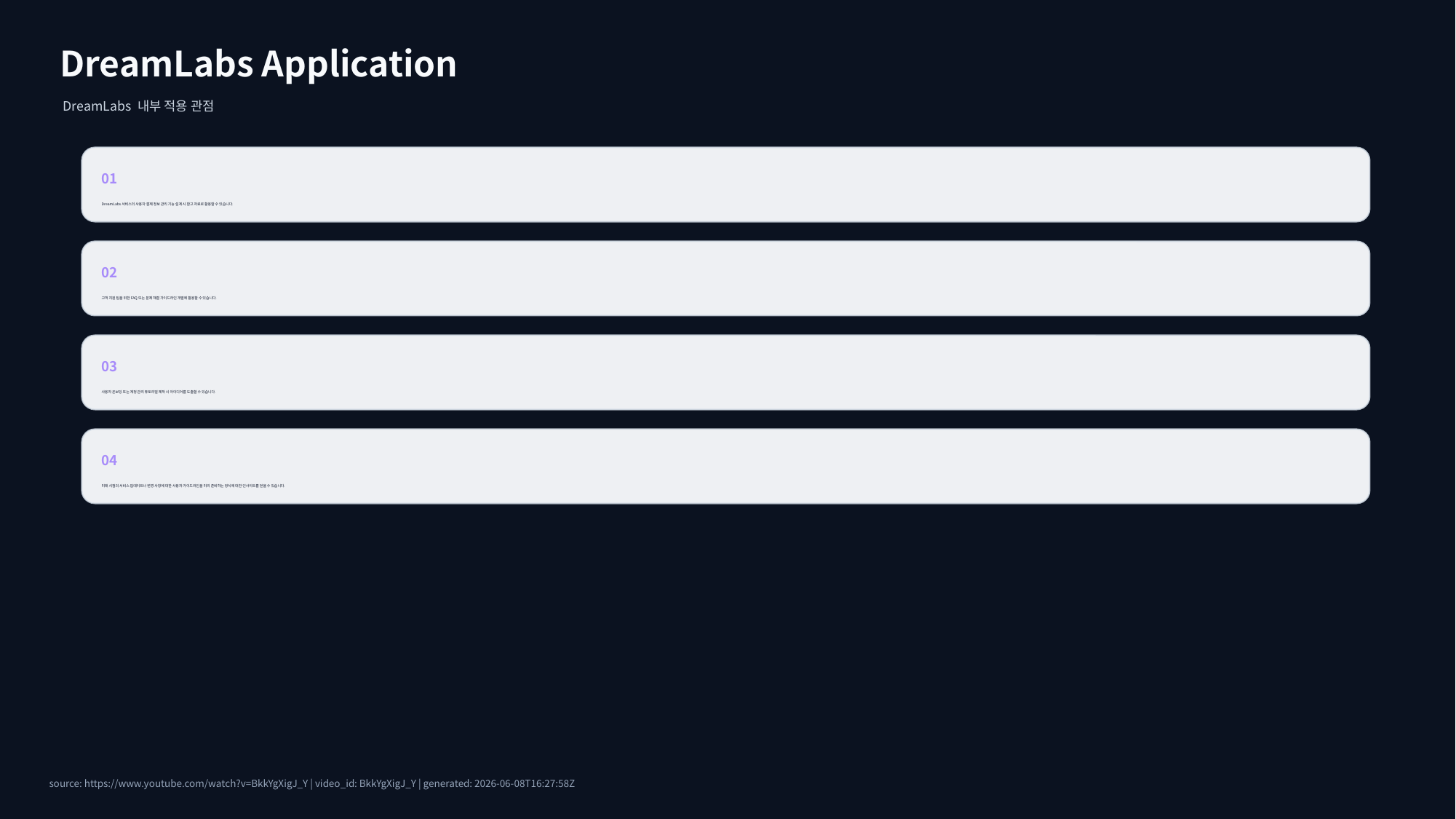

DreamLabs Application
DreamLabs 내부 적용 관점

01
DreamLabs 서비스의 사용자 결제 정보 관리 기능 설계 시 참고 자료로 활용할 수 있습니다.

02
고객 지원 팀을 위한 FAQ 또는 문제 해결 가이드라인 개발에 활용할 수 있습니다.

03
사용자 온보딩 또는 계정 관리 튜토리얼 제작 시 아이디어를 도출할 수 있습니다.

04
미래 시점의 서비스 업데이트나 변경 사항에 대한 사용자 가이드라인을 미리 준비하는 방식에 대한 인사이트를 얻을 수 있습니다.
source: https://www.youtube.com/watch?v=BkkYgXigJ_Y | video_id: BkkYgXigJ_Y | generated: 2026-06-08T16:27:58Z